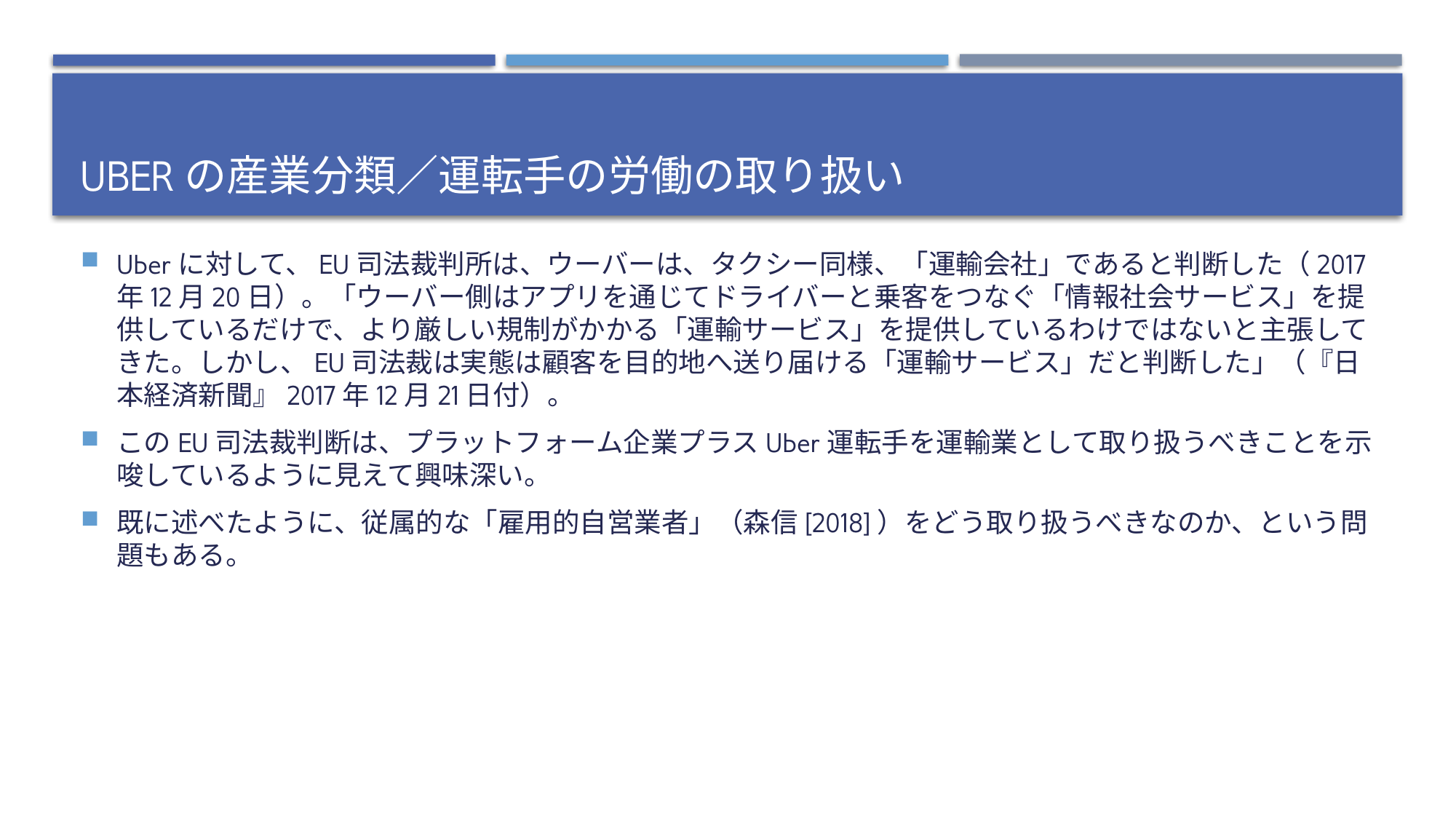

# Uberの産業分類／運転手の労働の取り扱い
Uberに対して、EU司法裁判所は、ウーバーは、タクシー同様、「運輸会社」であると判断した（2017年12月20日）。「ウーバー側はアプリを通じてドライバーと乗客をつなぐ「情報社会サービス」を提供しているだけで、より厳しい規制がかかる「運輸サービス」を提供しているわけではないと主張してきた。しかし、EU司法裁は実態は顧客を目的地へ送り届ける「運輸サービス」だと判断した」（『日本経済新聞』2017年12月21日付）。
このEU司法裁判断は、プラットフォーム企業プラスUber運転手を運輸業として取り扱うべきことを示唆しているように見えて興味深い。
既に述べたように、従属的な「雇用的自営業者」（森信[2018]）をどう取り扱うべきなのか、という問題もある。